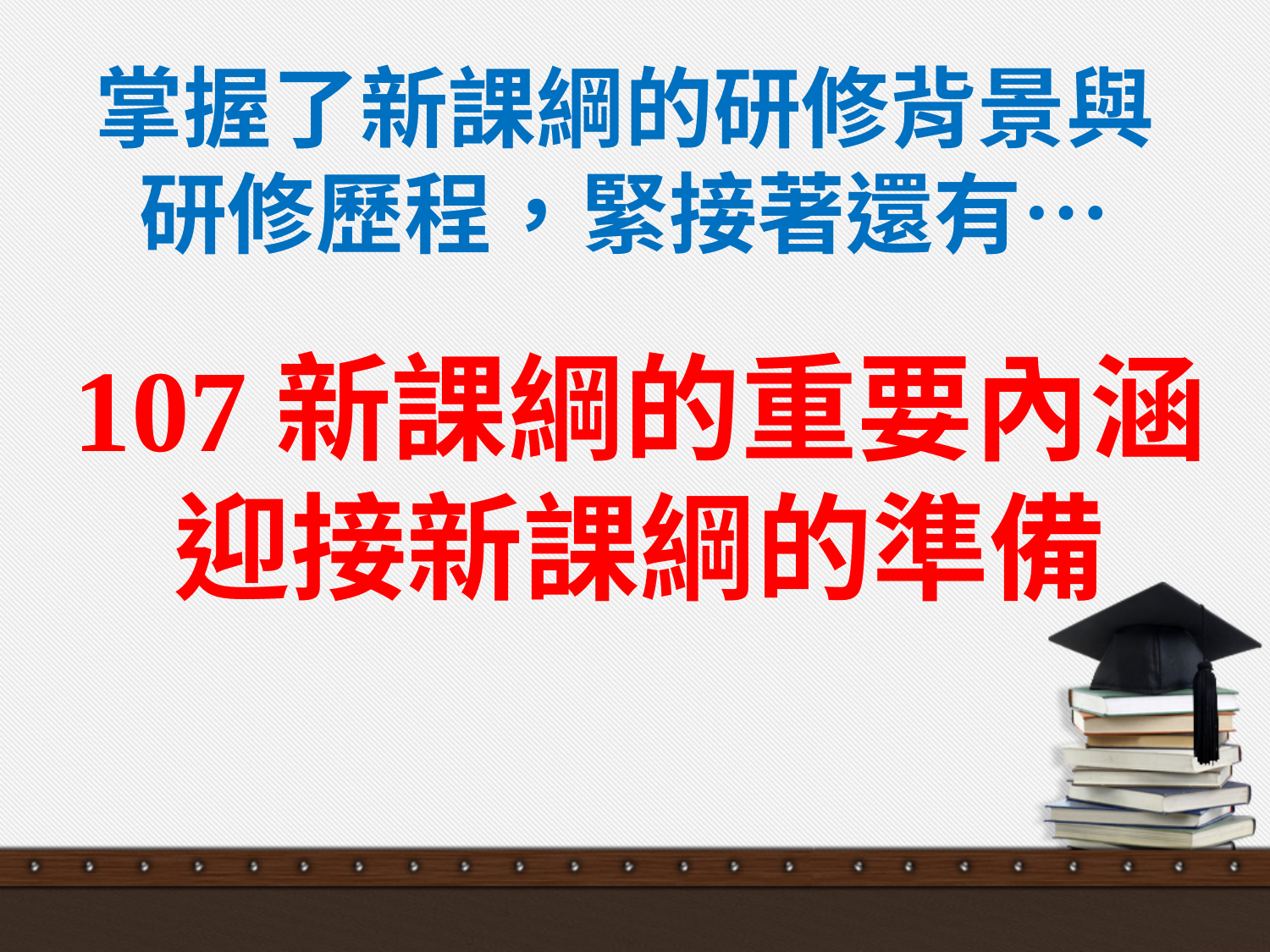

掌握了新課綱的研修背景與研修歷程，緊接著還有…
# 107新課綱的重要內涵 迎接新課綱的準備